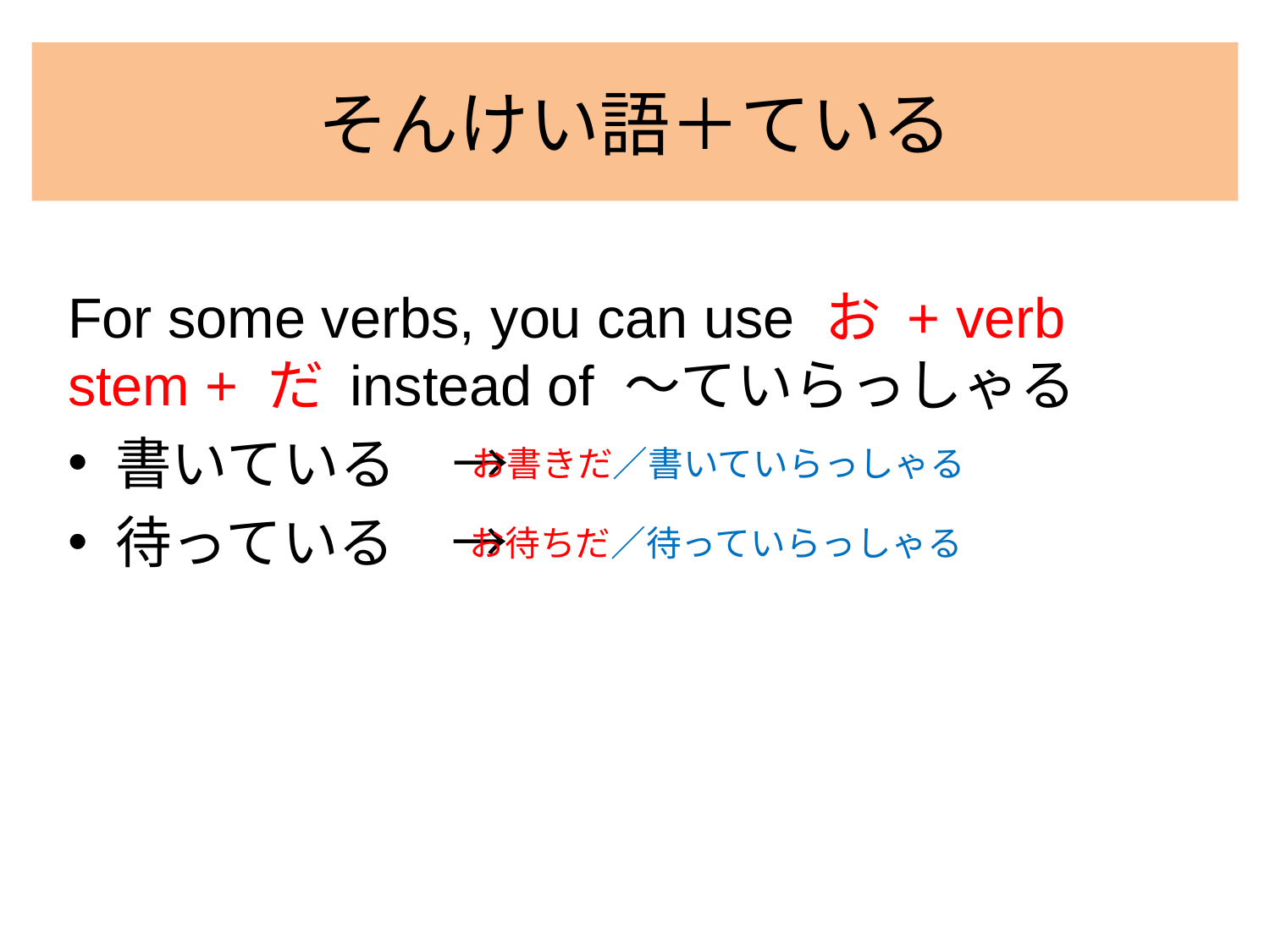

# そんけい語＋ている
For some verbs, you can use お + verb stem + だ instead of 〜ていらっしゃる
書いている　→
待っている　→
お書きだ／書いていらっしゃる
お待ちだ／待っていらっしゃる